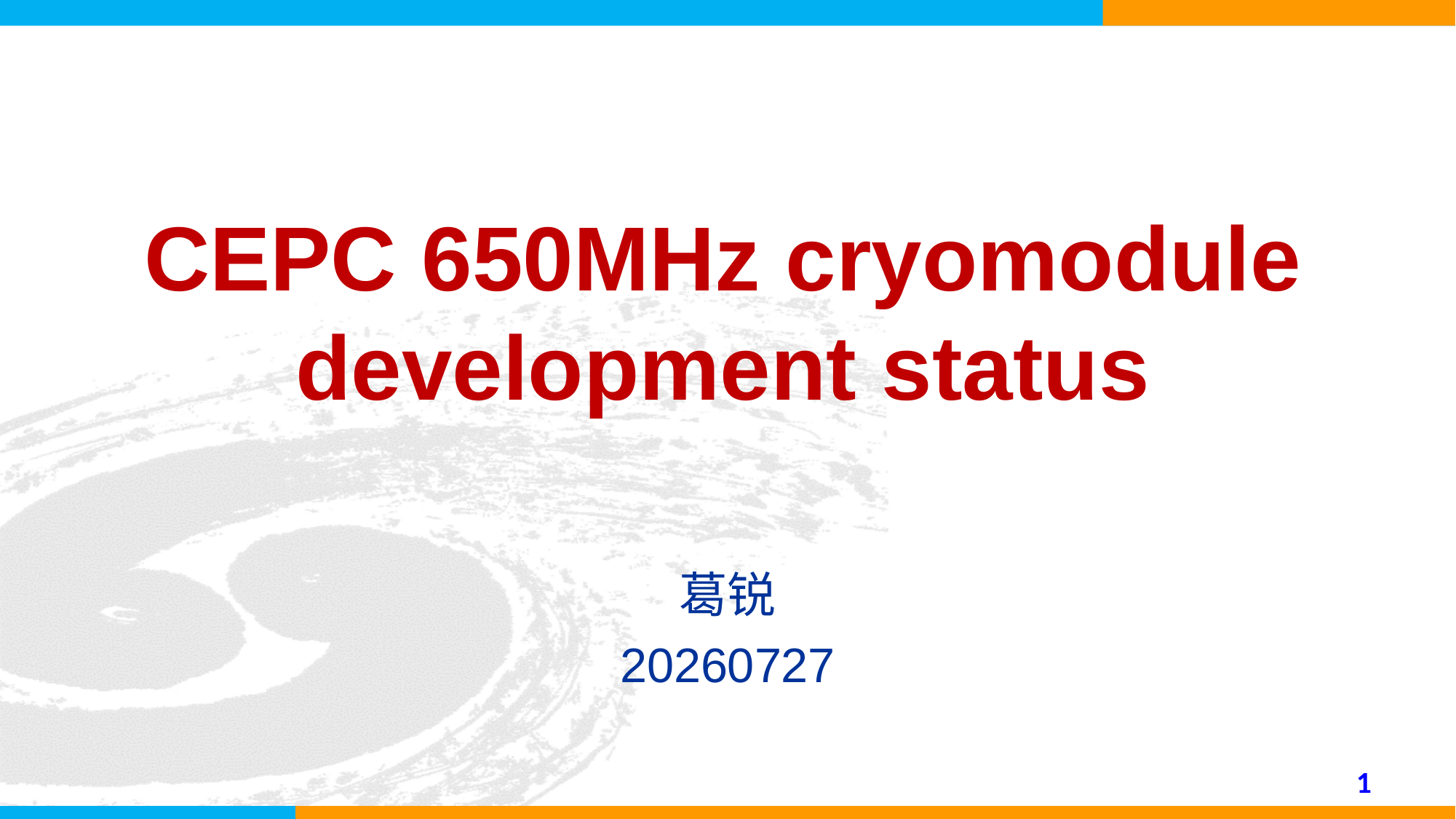

CEPC 650MHz cryomodule development status
葛锐
20260727
1